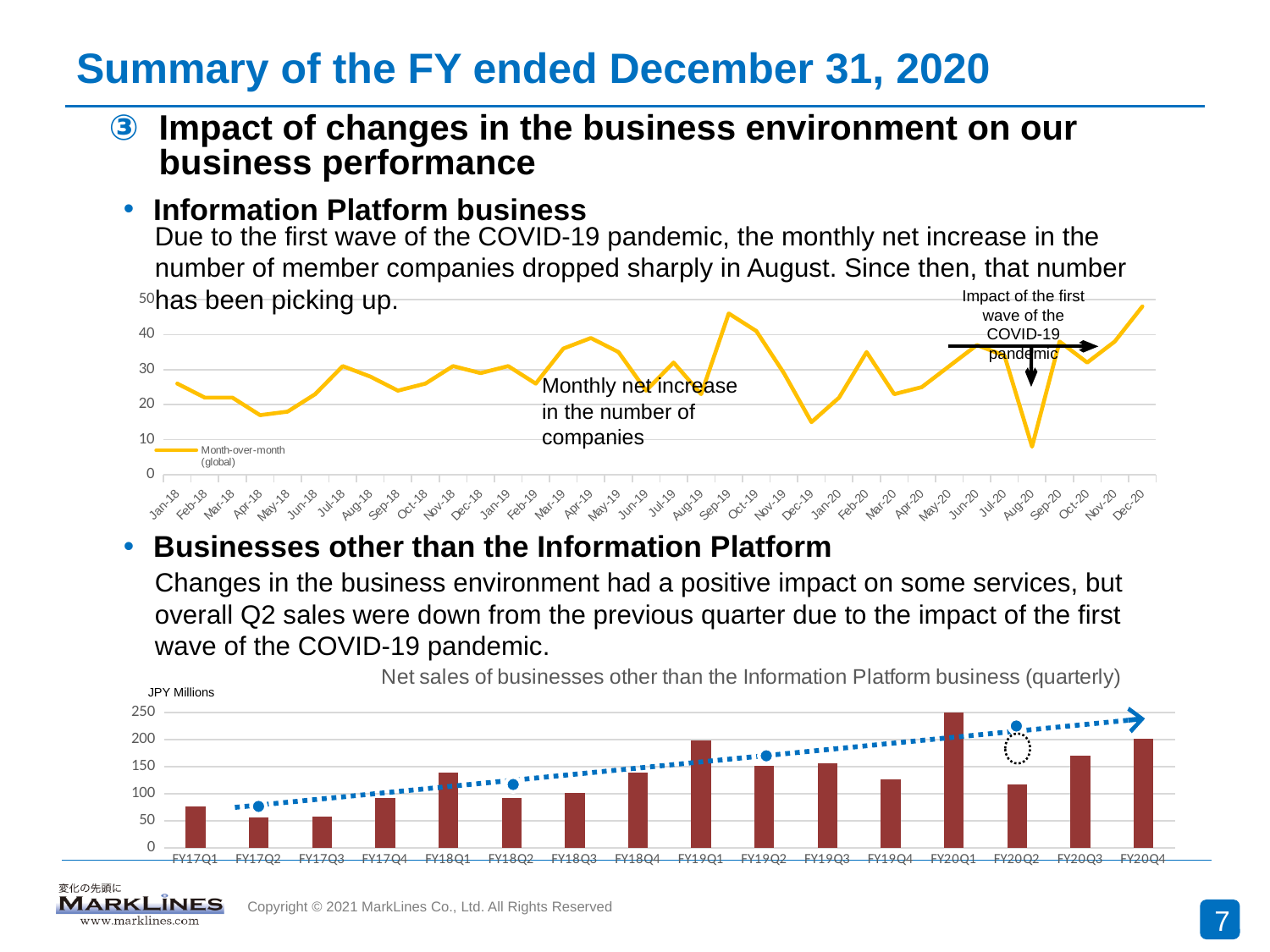

# Summary of the FY ended December 31, 2020
Impact of changes in the business environment on our business performance
Information Platform business
Due to the first wave of the COVID-19 pandemic, the monthly net increase in the number of member companies dropped sharply in August. Since then, that number has been picking up.
Impact of the first wave of the COVID-19 pandemic

### Chart

| Category | Month-over-month (global) |
|---|---|
| 43101 | 26.0 |
| 43132 | 22.0 |
| 43160 | 22.0 |
| 43191 | 17.0 |
| 43221 | 18.0 |
| 43252 | 23.0 |
| 43282 | 31.0 |
| 43313 | 28.0 |
| 43344 | 24.0 |
| 43374 | 26.0 |
| 43405 | 31.0 |
| 43435 | 29.0 |
| 43466 | 31.0 |
| 43497 | 26.0 |
| 43525 | 36.0 |
| 43556 | 39.0 |
| 43586 | 35.0 |
| 43617 | 24.0 |
| 43647 | 32.0 |
| 43678 | 23.0 |
| 43709 | 46.0 |
| 43739 | 41.0 |
| 43770 | 29.0 |
| 43800 | 15.0 |
| 43831 | 22.0 |
| 43862 | 35.0 |
| 43891 | 23.0 |
| 43922 | 25.0 |
| 43952 | 31.0 |
| 43983 | 37.0 |
| 44013 | 34.0 |
| 44044 | 8.0 |
| 44075 | 38.0 |
| 44105 | 32.0 |
| 44136 | 38.0 |
| 44166 | 48.0 |
Monthly net increase in the number of companies
Businesses other than the Information Platform
Changes in the business environment had a positive impact on some services, but overall Q2 sales were down from the previous quarter due to the impact of the first wave of the COVID-19 pandemic.

### Chart: Net sales of businesses other than the Information Platform business (quarterly)

| Category | IP以外の事業売上 |
|---|---|
| FY17Q1 | 76569403.0 |
| FY17Q2 | 57054738.0 |
| FY17Q3 | 57742180.0 |
| FY17Q4 | 91698900.0 |
| FY18Q1 | 139035476.0 |
| FY18Q2 | 92239011.0 |
| FY18Q3 | 101675582.0 |
| FY18Q4 | 138825757.0 |
| FY19Q1 | 197704805.0 |
| FY19Q2 | 151801246.0 |
| FY19Q3 | 155566641.0 |
| FY19Q4 | 127190574.0 |
| FY20Q1 | 249797472.0 |
| FY20Q2 | 117610347.0 |
| FY20Q3 | 169563323.0 |
| FY20Q4 | 201050877.99999997 |
JPY Millions

7